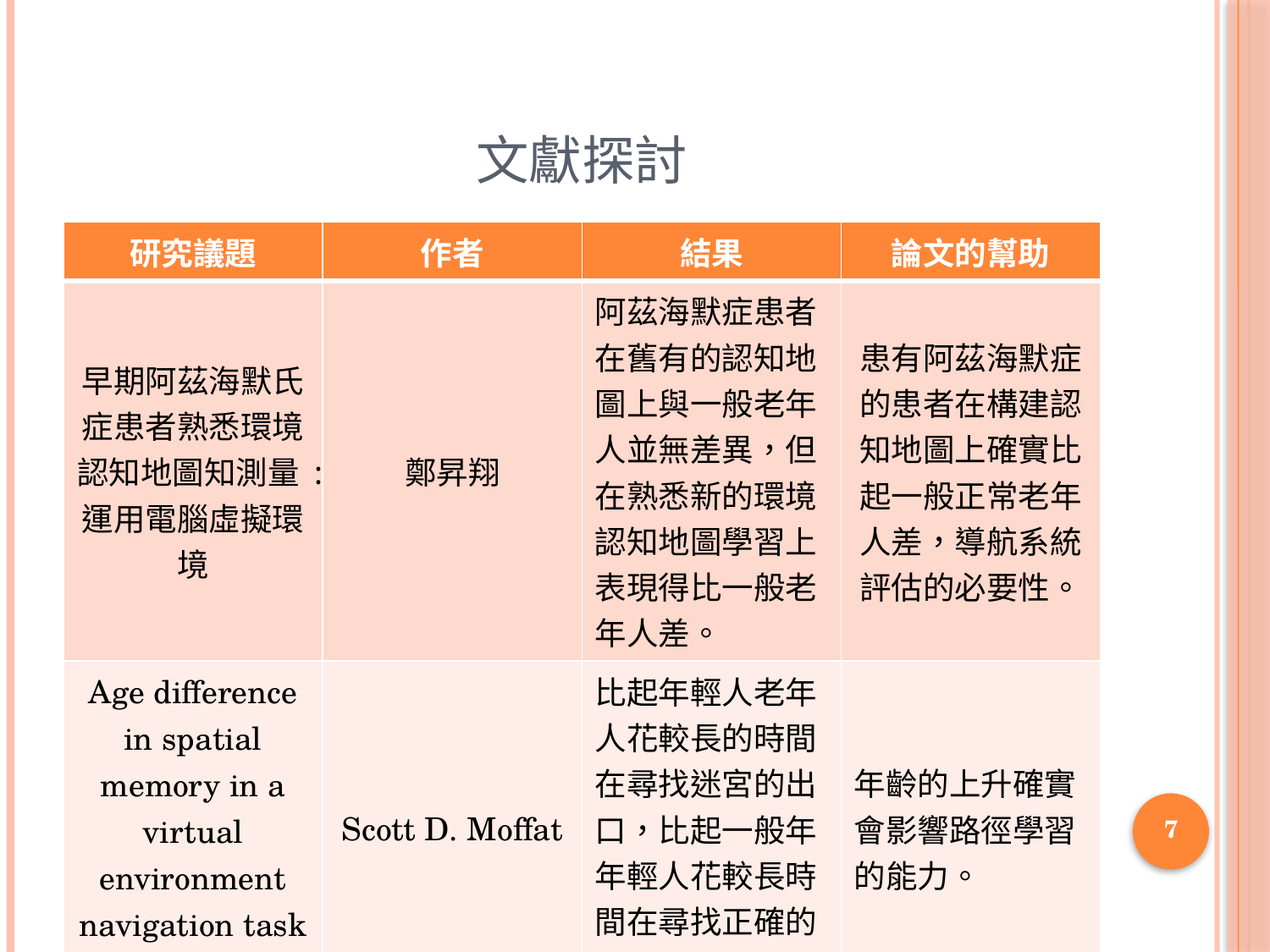

# 文獻探討
| 研究議題 | 作者 | 結果 | 論文的幫助 |
| --- | --- | --- | --- |
| 早期阿茲海默氏症患者熟悉環境認知地圖知測量:運用電腦虛擬環境 | 鄭昇翔 | 阿茲海默症患者在舊有的認知地圖上與一般老年人並無差異，但在熟悉新的環境認知地圖學習上表現得比一般老年人差。 | 患有阿茲海默症的患者在構建認知地圖上確實比起一般正常老年人差，導航系統評估的必要性。 |
| Age difference in spatial memory in a virtual environment navigation task | Scott D. Moffat | 比起年輕人老年人花較長的時間在尋找迷宮的出口，比起一般年年輕人花較長時間在尋找正確的路。 | 年齡的上升確實會影響路徑學習的能力。 |
7